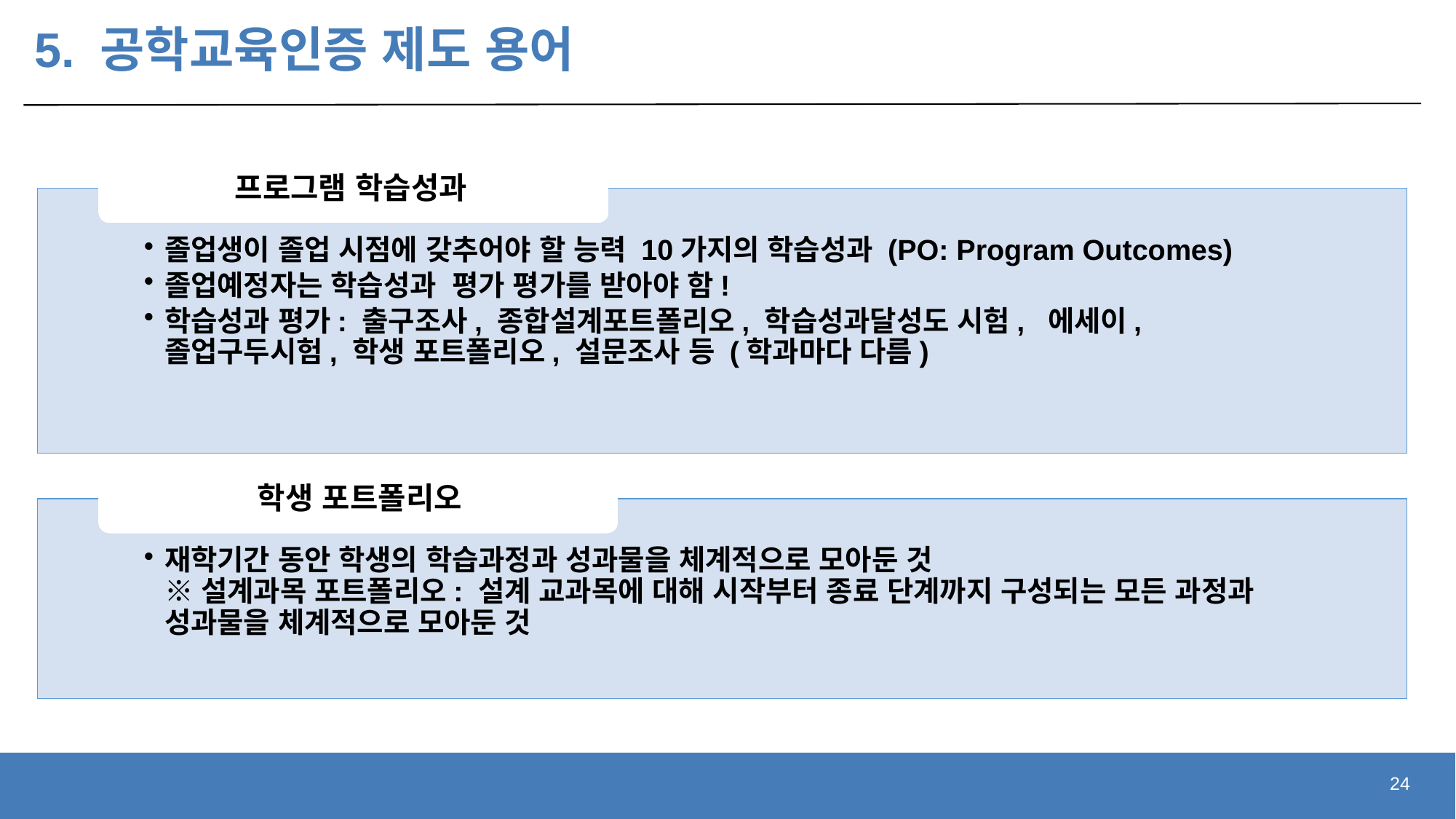

# 5. 공학교육인증 제도 용어
졸업생이 졸업 시점에 갖추어야 할 능력 10가지의 학습성과 (PO: Program Outcomes)
졸업예정자는 학습성과  평가 평가를 받아야 함!
학습성과 평가: 출구조사, 종합설계포트폴리오, 학습성과달성도 시험,  에세이, 졸업구두시험, 학생 포트폴리오, 설문조사 등 (학과마다 다름)
프로그램 학습성과
재학기간 동안 학생의 학습과정과 성과물을 체계적으로 모아둔 것
※ 설계과목 포트폴리오: 설계 교과목에 대해 시작부터 종료 단계까지 구성되는 모든 과정과 성과물을 체계적으로 모아둔 것
학생 포트폴리오
24